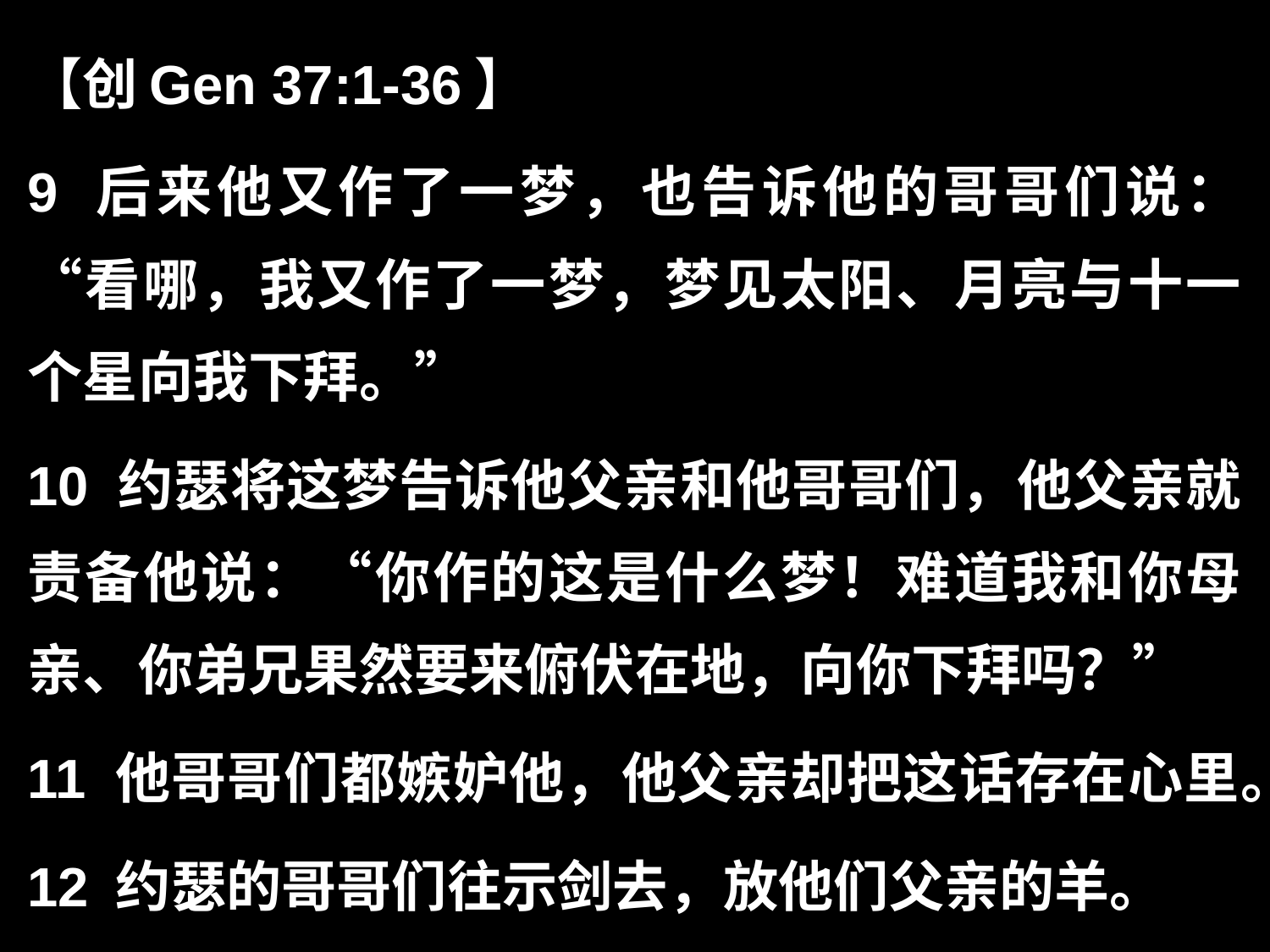

【创Gen 37:1-36】
9 后来他又作了一梦，也告诉他的哥哥们说：“看哪，我又作了一梦，梦见太阳、月亮与十一个星向我下拜。”
10 约瑟将这梦告诉他父亲和他哥哥们，他父亲就责备他说：“你作的这是什么梦！难道我和你母亲、你弟兄果然要来俯伏在地，向你下拜吗？”
11 他哥哥们都嫉妒他，他父亲却把这话存在心里。
12 约瑟的哥哥们往示剑去，放他们父亲的羊。